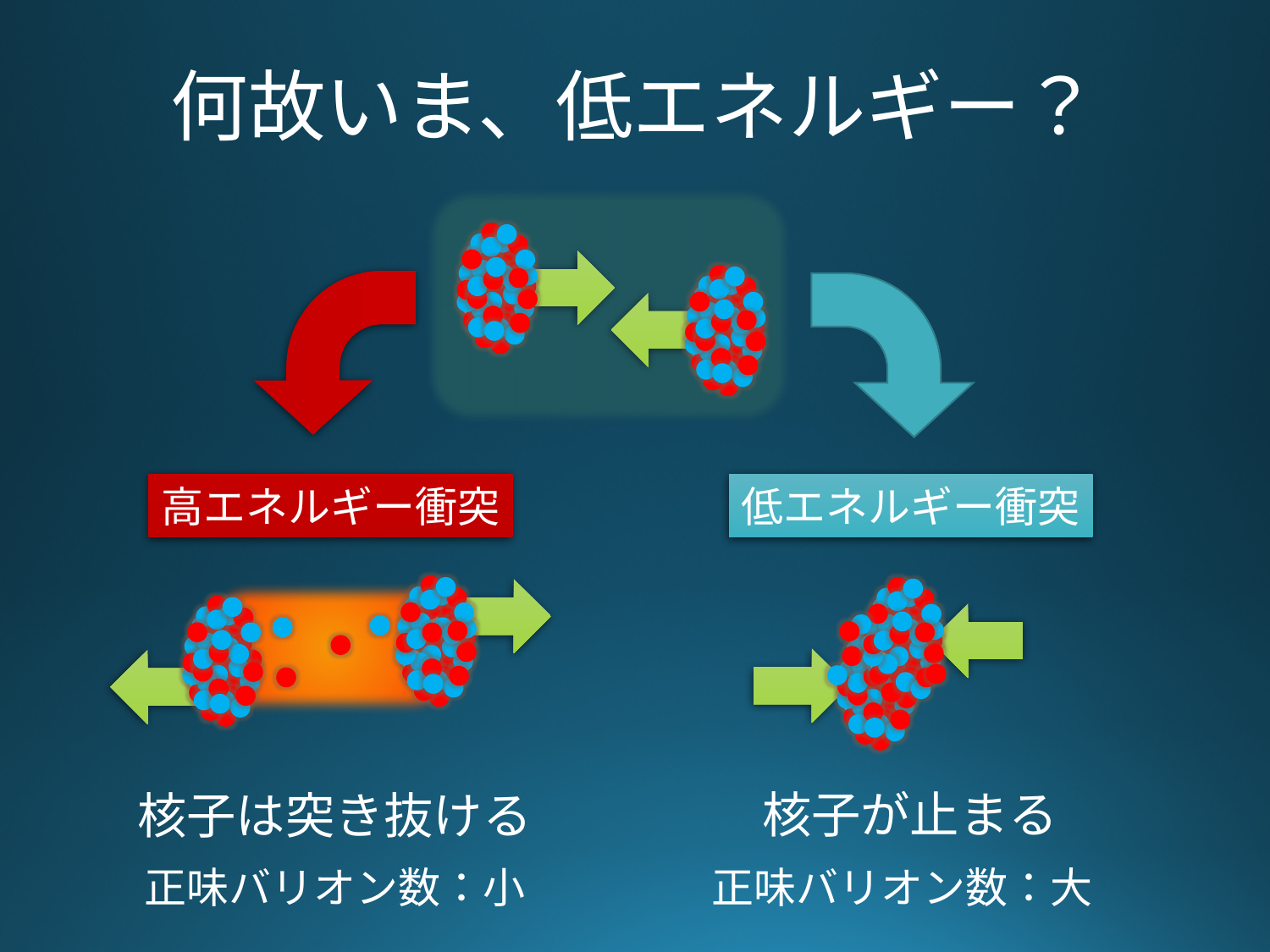

# 何故いま、低エネルギー？

高エネルギー衝突

核子は突き抜ける
正味バリオン数：小

低エネルギー衝突

核子が止まる
正味バリオン数：大